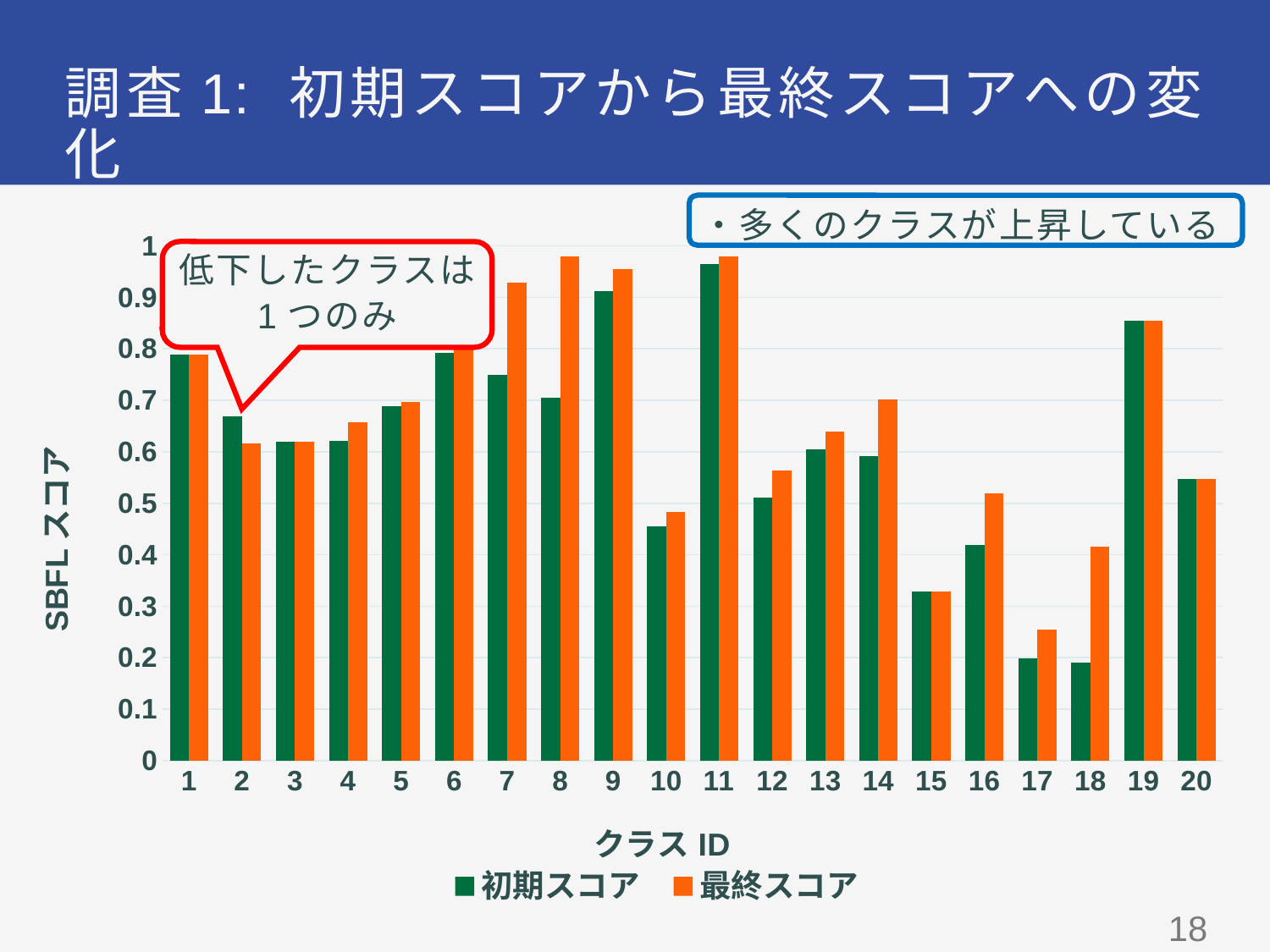

# 調査1: 初期スコアから最終スコアへの変化
・多くのクラスが上昇している

### Chart

| Category | 初期スコア | 最終スコア |
|---|---|---|
| 1 | 0.789 | 0.789 |
| 2 | 0.669 | 0.616 |
| 3 | 0.619 | 0.619 |
| 4 | 0.622 | 0.657 |
| 5 | 0.689 | 0.697 |
| 6 | 0.792 | 1.0 |
| 7 | 0.75 | 0.929 |
| 8 | 0.705 | 0.98 |
| 9 | 0.913 | 0.955 |
| 10 | 0.455 | 0.483 |
| 11 | 0.965 | 0.98 |
| 12 | 0.511 | 0.563 |
| 13 | 0.605 | 0.64 |
| 14 | 0.592 | 0.702 |
| 15 | 0.328 | 0.328 |
| 16 | 0.419 | 0.519 |
| 17 | 0.198 | 0.254 |
| 18 | 0.191 | 0.415 |
| 19 | 0.854 | 0.855 |
| 20 | 0.548 | 0.548 |
低下したクラスは
1つのみ
18